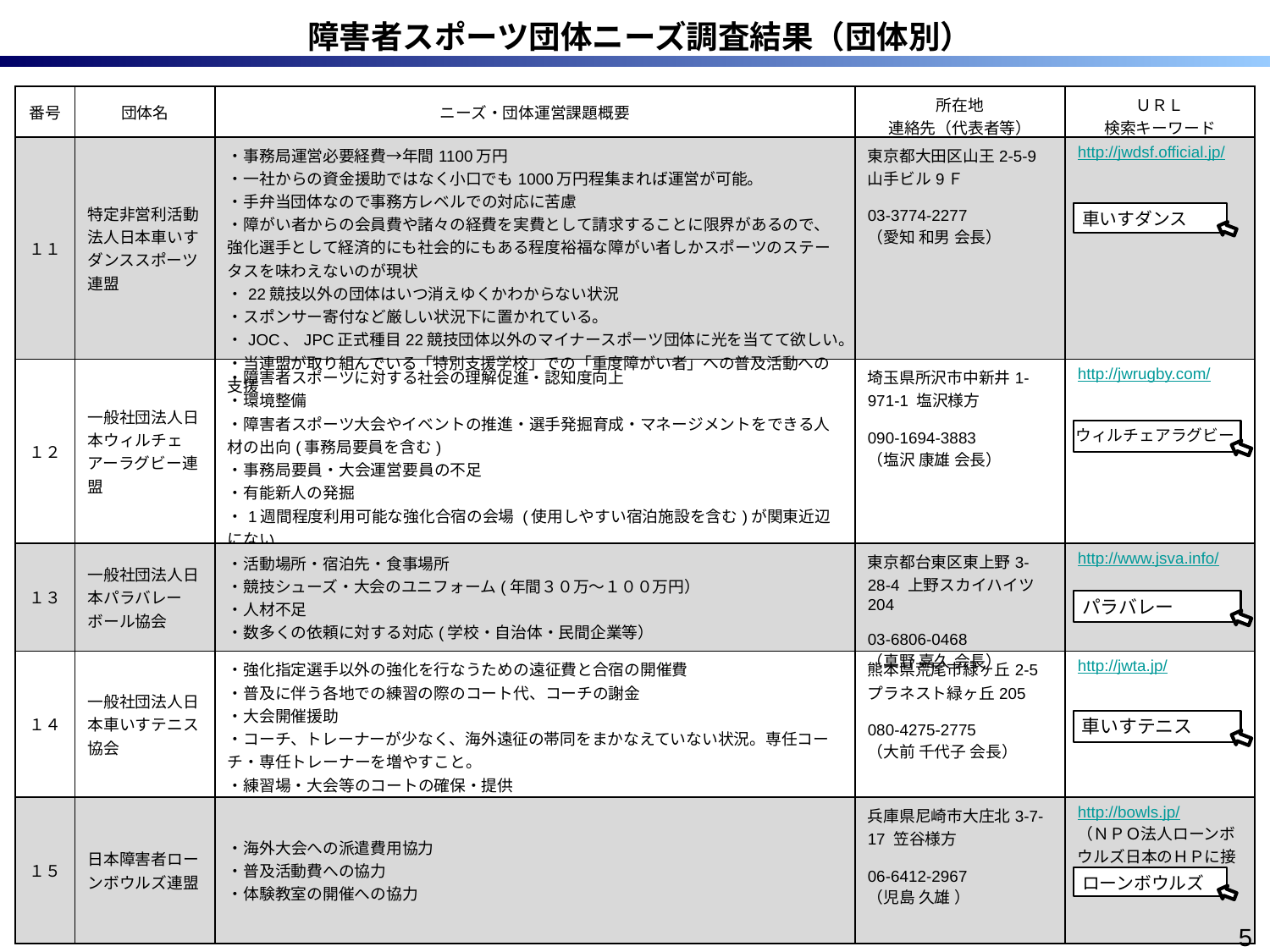

障害者スポーツ団体ニーズ調査結果（団体別）

| 番号 | 団体名 | ニーズ・団体運営課題概要 | 所在地 連絡先（代表者等） | ＵＲＬ 検索キーワード |
| --- | --- | --- | --- | --- |
| １１ | 特定非営利活動法人日本車いすダンススポーツ連盟 | ・事務局運営必要経費→年間1100万円 ・一社からの資金援助ではなく小口でも1000万円程集まれば運営が可能。 ・手弁当団体なので事務方レベルでの対応に苦慮 ・障がい者からの会員費や諸々の経費を実費として請求することに限界があるので、強化選手として経済的にも社会的にもある程度裕福な障がい者しかスポーツのステータスを味わえないのが現状 ・22競技以外の団体はいつ消えゆくかわからない状況 ・スポンサー寄付など厳しい状況下に置かれている。 ・JOC、JPC正式種目22競技団体以外のマイナースポーツ団体に光を当てて欲しい。 ・当連盟が取り組んでいる「特別支援学校」での「重度障がい者」への普及活動への支援 | 東京都大田区山王2-5-9 山手ビル9Ｆ 03-3774-2277 （愛知 和男 会長） | http://jwdsf.official.jp/ |
| １２ | 一般社団法人日本ウィルチェアーラグビー連盟 | ・障害者スポーツに対する社会の理解促進・認知度向上 ・環境整備 ・障害者スポーツ大会やイベントの推進・選手発掘育成・マネージメントをできる人材の出向(事務局要員を含む) ・事務局要員・大会運営要員の不足 ・有能新人の発掘 ・1週間程度利用可能な強化合宿の会場 (使用しやすい宿泊施設を含む)が関東近辺にない ・大会(国際大会含む)・イベントの開催 | 埼玉県所沢市中新井1-971-1 塩沢様方 090-1694-3883 （塩沢 康雄 会長） | http://jwrugby.com/ |
| １３ | 一般社団法人日本パラバレーボール協会 | ・活動場所・宿泊先・食事場所 ・競技シューズ・大会のユニフォーム(年間３０万～１００万円） ・人材不足 ・数多くの依頼に対する対応(学校・自治体・民間企業等） | 東京都台東区東上野3-28-4 上野スカイハイツ204 03-6806-0468 （真野 嘉久 会長） | http://www.jsva.info/ |
| １４ | 一般社団法人日本車いすテニス協会 | ・強化指定選手以外の強化を行なうための遠征費と合宿の開催費 ・普及に伴う各地での練習の際のコート代、コーチの謝金 ・大会開催援助 ・コーチ、トレーナーが少なく、海外遠征の帯同をまかなえていない状況。専任コーチ・専任トレーナーを増やすこと。 ・練習場・大会等のコートの確保・提供 ・障がい者スポーツの広報 | 熊本県荒尾市緑ヶ丘2-5 プラネスト緑ヶ丘205 080-4275-2775 （大前 千代子 会長） | http://jwta.jp/ |
| １５ | 日本障害者ローンボウルズ連盟 | ・海外大会への派遣費用協力 ・普及活動費への協力 ・体験教室の開催への協力 | 兵庫県尼崎市大庄北3-7-17 笠谷様方 06-6412-2967 （児島 久雄 ） | http://bowls.jp/ （ＮＰＯ法人ローンボウルズ日本のＨＰに接続） |
車いすダンス

ウィルチェアラグビー

パラバレー

車いすテニス

ローンボウルズ

5